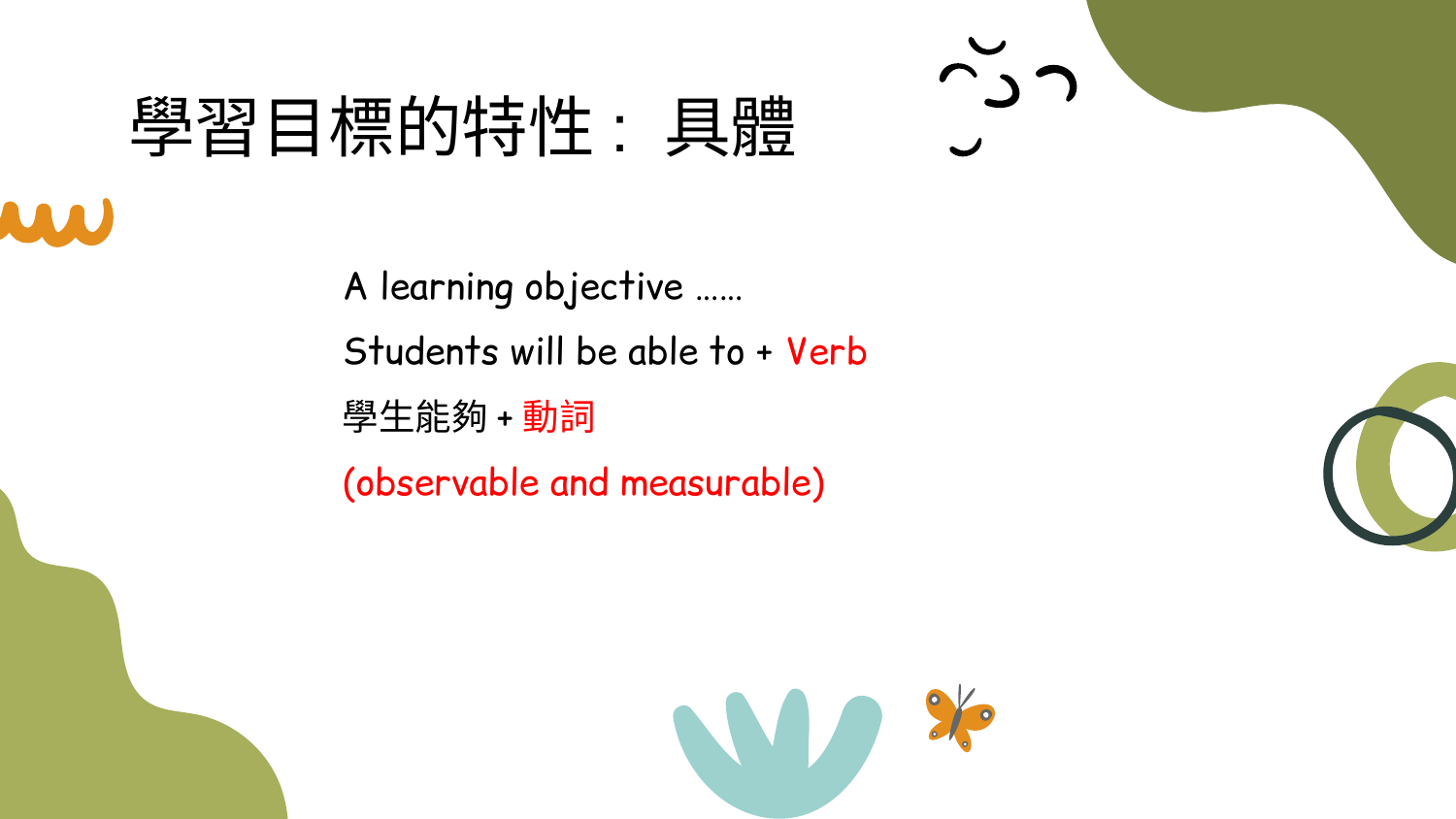

# 學習目標的特性: 具體

A learning objective ……
Students will be able to + Verb
學生能夠+動詞
(observable and measurable)